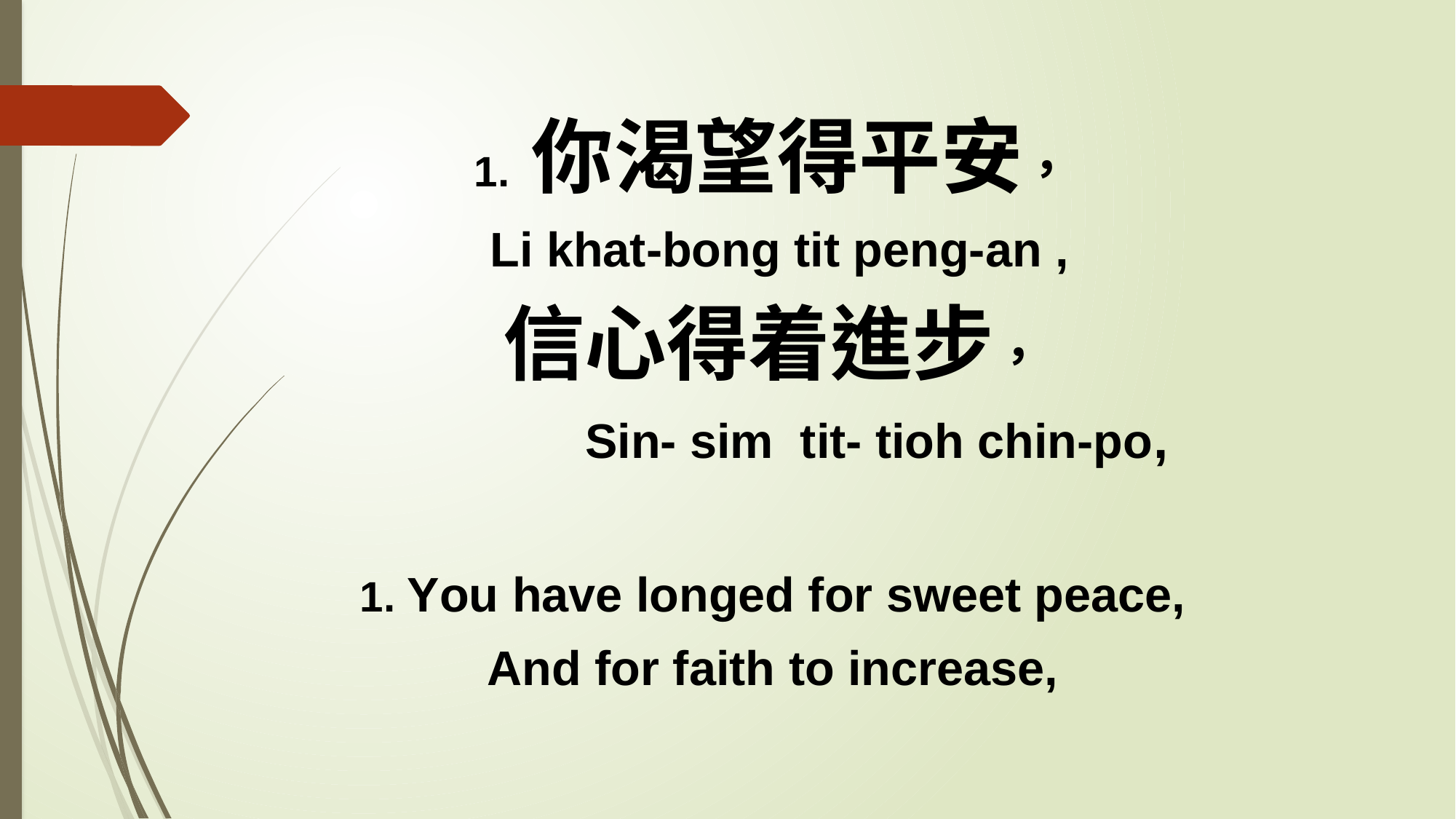

1. 你渴望得平安，
 Li khat-bong tit peng-an ,
信心得着進步，
                           Sin- sim  tit- tioh chin-po,

1. You have longed for sweet peace,
And for faith to increase,